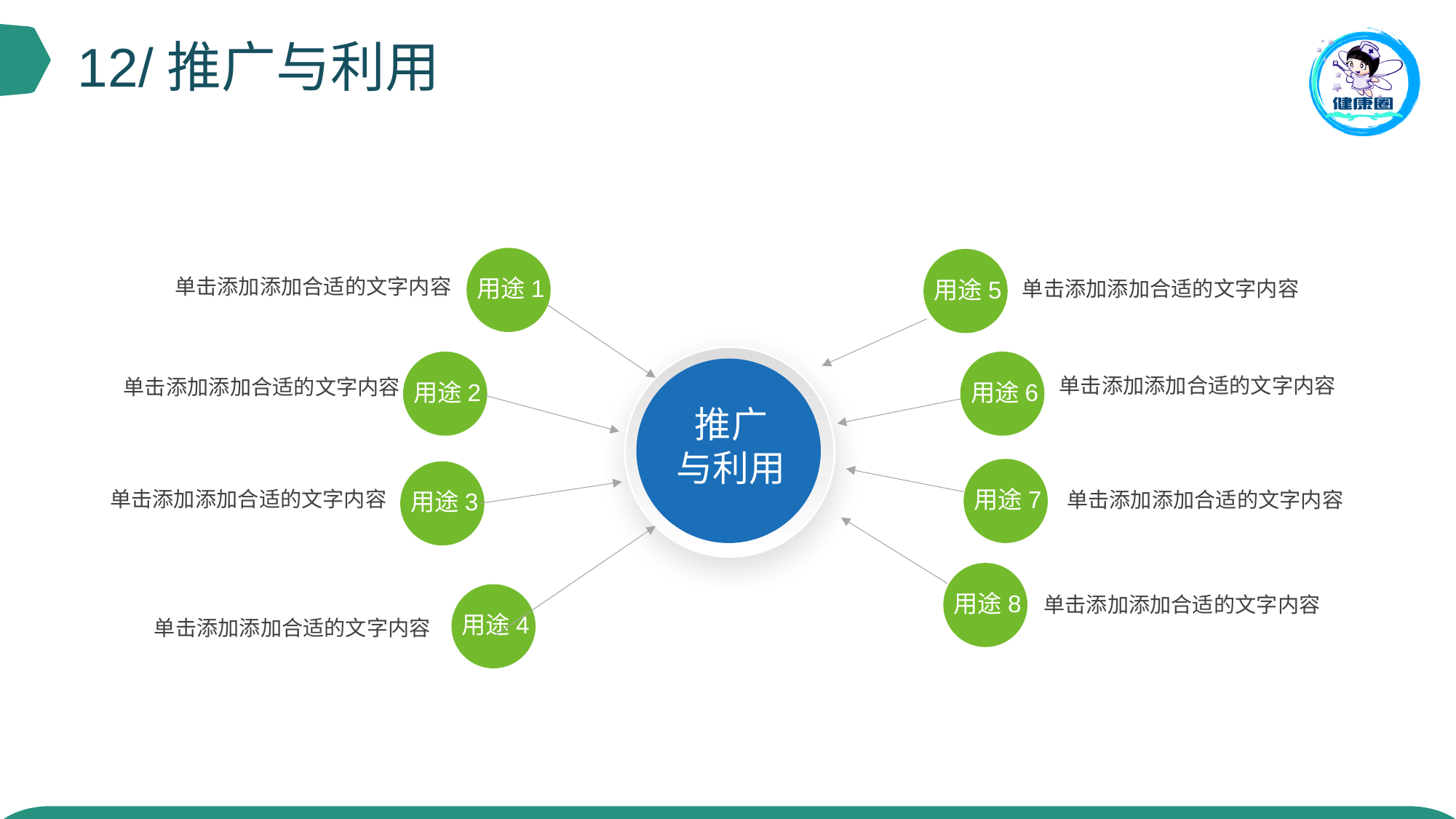

12/推广与利用

用途1

用途5
单击添加添加合适的文字内容
单击添加添加合适的文字内容

用途2

用途6

推广
与利用
单击添加添加合适的文字内容
单击添加添加合适的文字内容

用途7

用途3
单击添加添加合适的文字内容
单击添加添加合适的文字内容

用途8

用途4
单击添加添加合适的文字内容
单击添加添加合适的文字内容